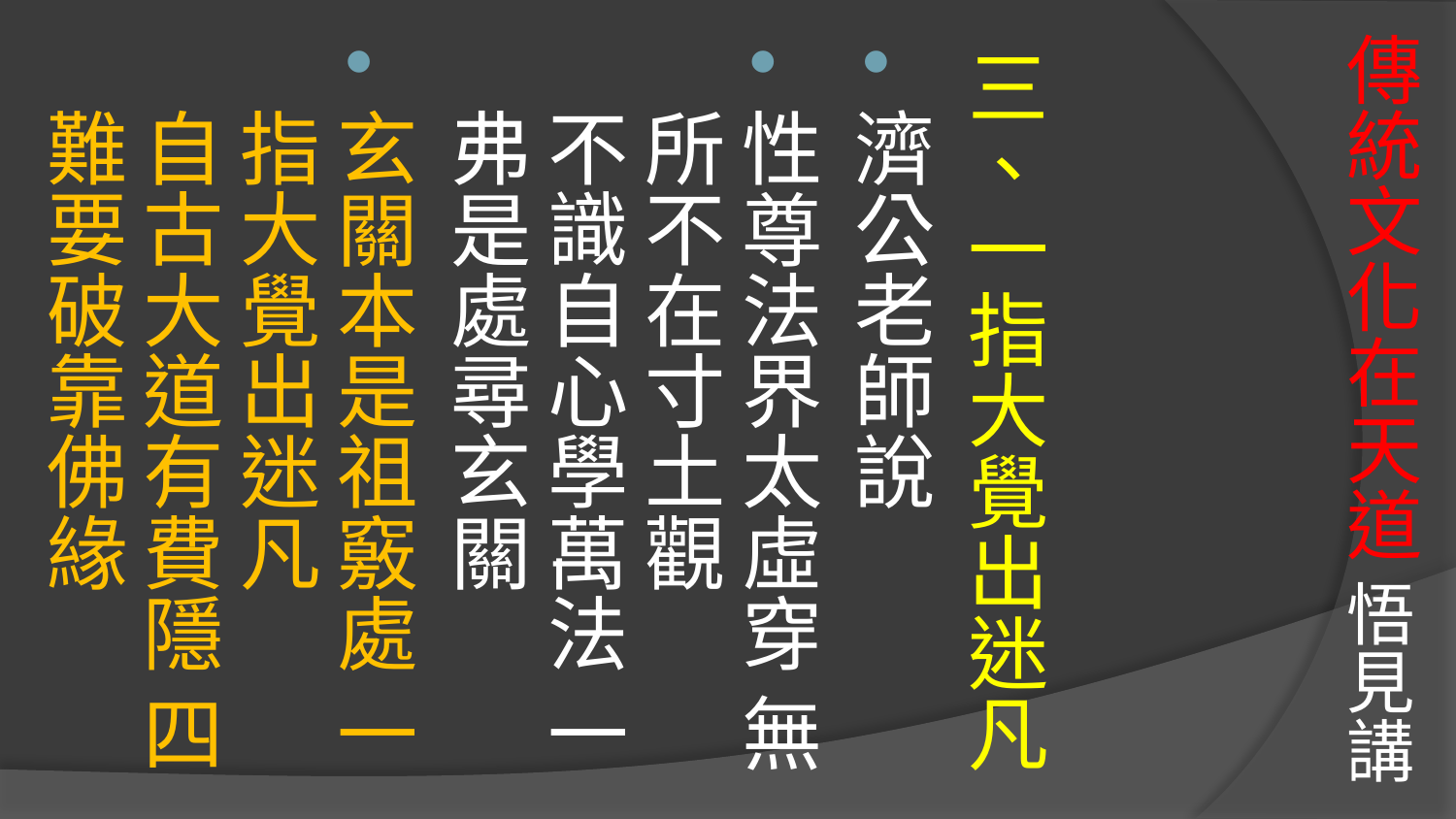

# 傳統文化在天道 悟見講
三、一指大覺出迷凡
濟公老師說
性尊法界太虛穿 無所不在寸土觀 
不識自心學萬法 一弗是處尋玄關
玄關本是祖竅處 一指大覺出迷凡 
自古大道有費隱 四難要破靠佛緣